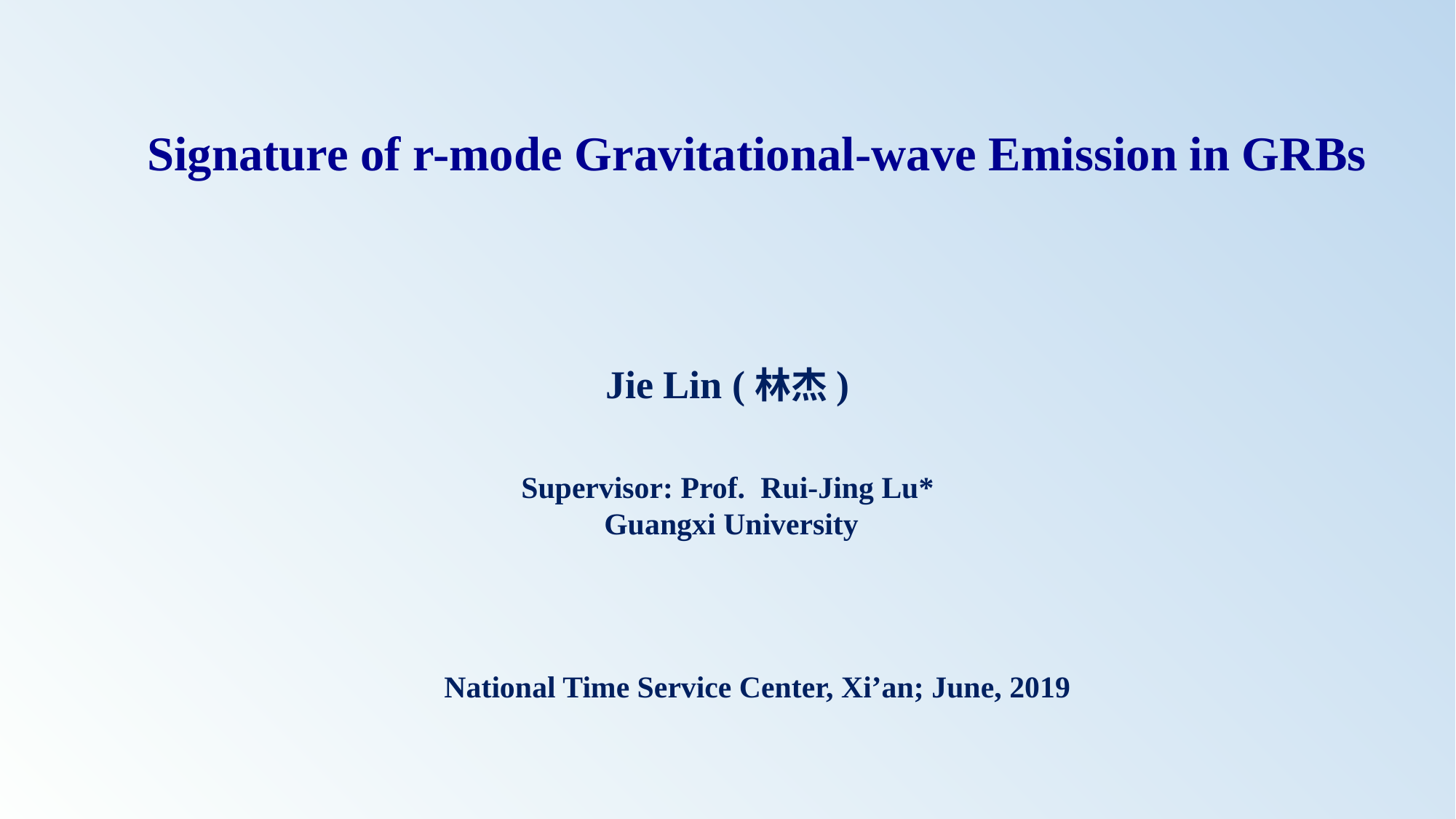

# Signature of r-mode Gravitational-wave Emission in GRBs
Jie Lin (林杰)

Supervisor: Prof.  Rui-Jing Lu*
 Guangxi University

National Time Service Center, Xi’an; June, 2019